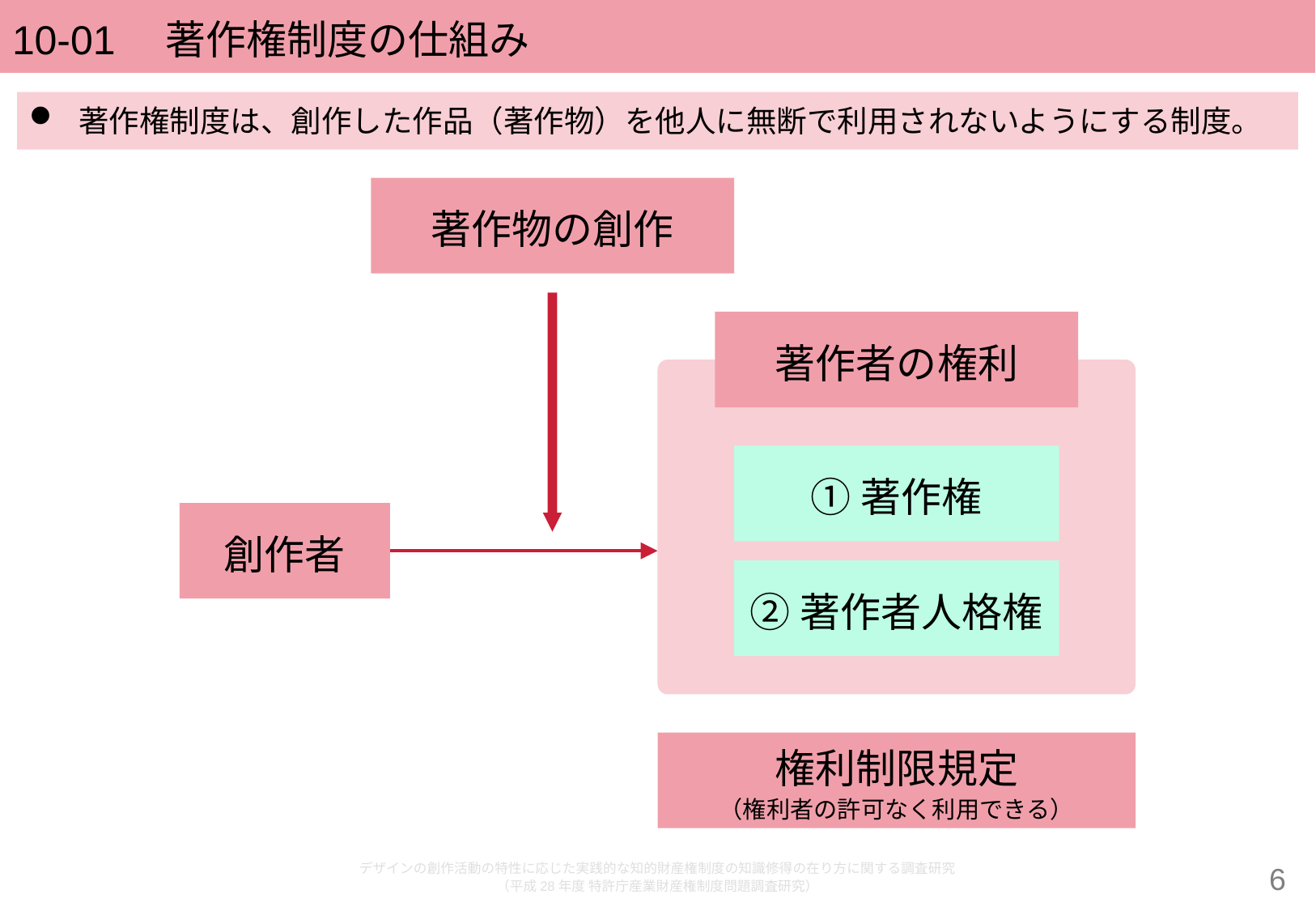

# 10-01　著作権制度の仕組み
著作権制度は、創作した作品（著作物）を他人に無断で利用されないようにする制度。
著作物の創作

著作者の権利

①著作権
創作者
②著作者人格権
権利制限規定
（権利者の許可なく利用できる）
デザインの創作活動の特性に応じた実践的な知的財産権制度の知識修得の在り方に関する調査研究
（平成28年度 特許庁産業財産権制度問題調査研究）
6